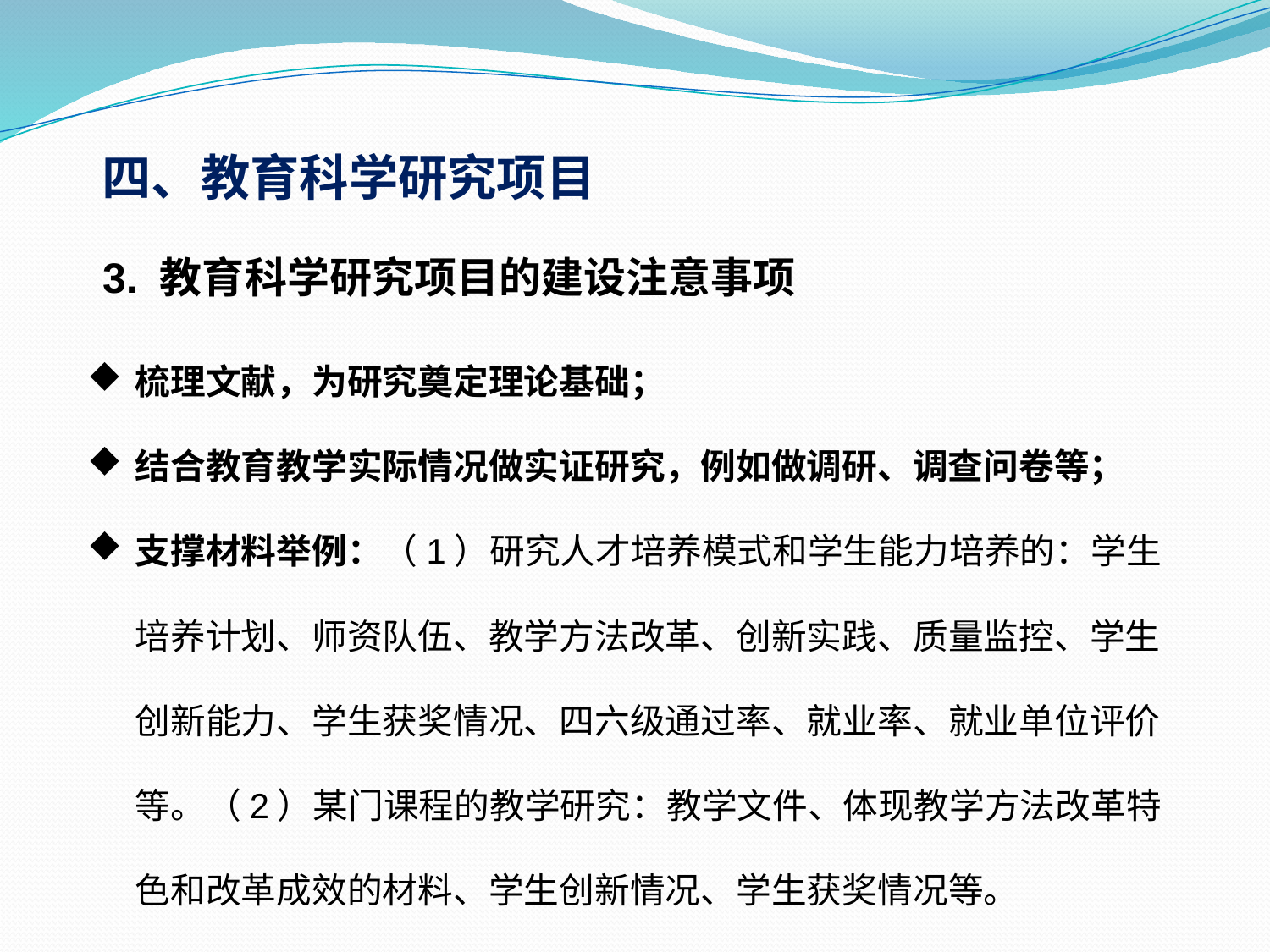

四、教育科学研究项目
3. 教育科学研究项目的建设注意事项
梳理文献，为研究奠定理论基础；
结合教育教学实际情况做实证研究，例如做调研、调查问卷等；
支撑材料举例：（1）研究人才培养模式和学生能力培养的：学生培养计划、师资队伍、教学方法改革、创新实践、质量监控、学生创新能力、学生获奖情况、四六级通过率、就业率、就业单位评价等。（2）某门课程的教学研究：教学文件、体现教学方法改革特色和改革成效的材料、学生创新情况、学生获奖情况等。